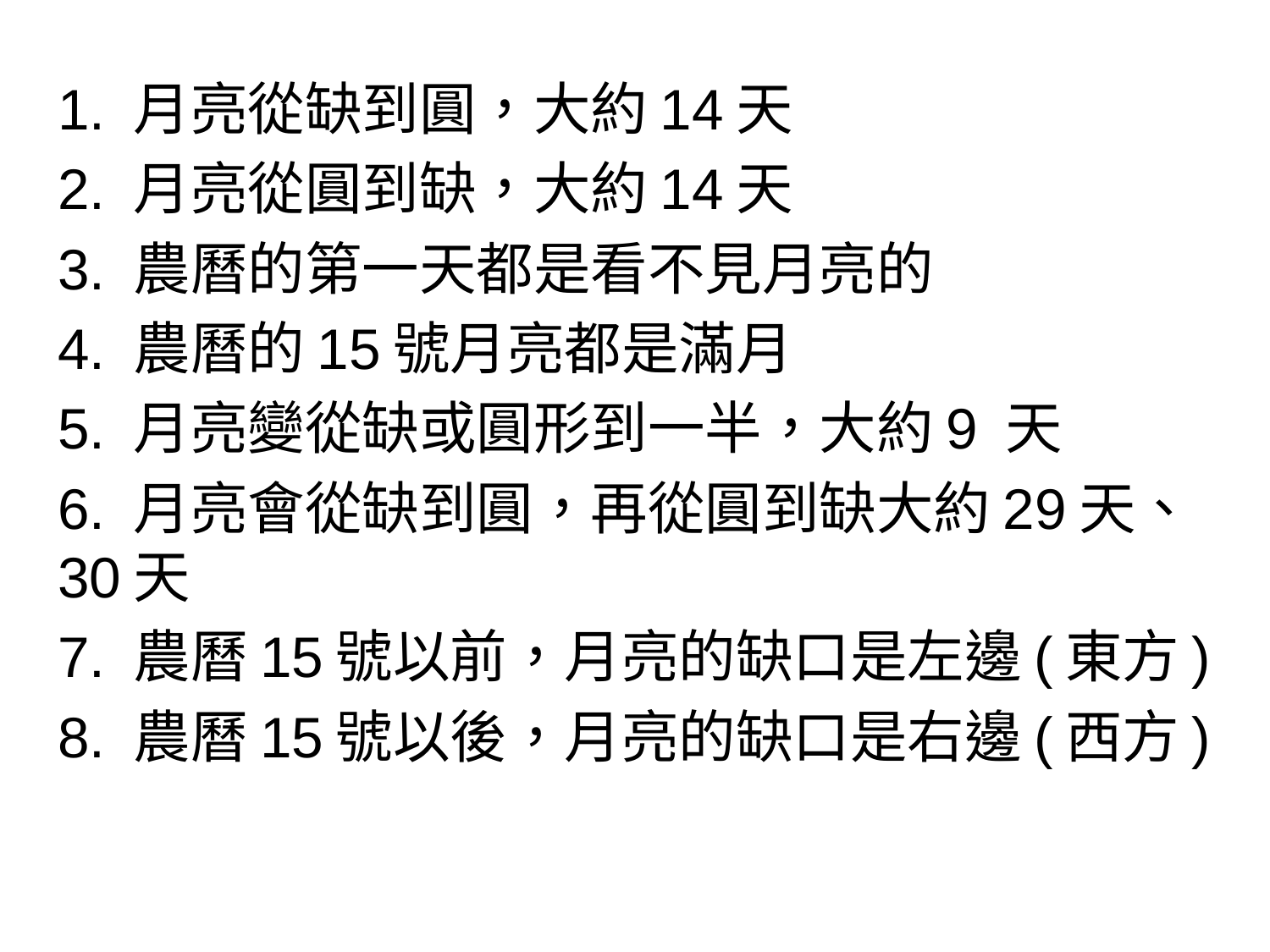

1. 月亮從缺到圓，大約14天
2. 月亮從圓到缺，大約14天
3. 農曆的第一天都是看不見月亮的
4. 農曆的15號月亮都是滿月
5. 月亮變從缺或圓形到一半，大約9 天
6. 月亮會從缺到圓，再從圓到缺大約29天、  30天
7. 農曆15號以前，月亮的缺口是左邊(東方)
8. 農曆15號以後，月亮的缺口是右邊(西方)